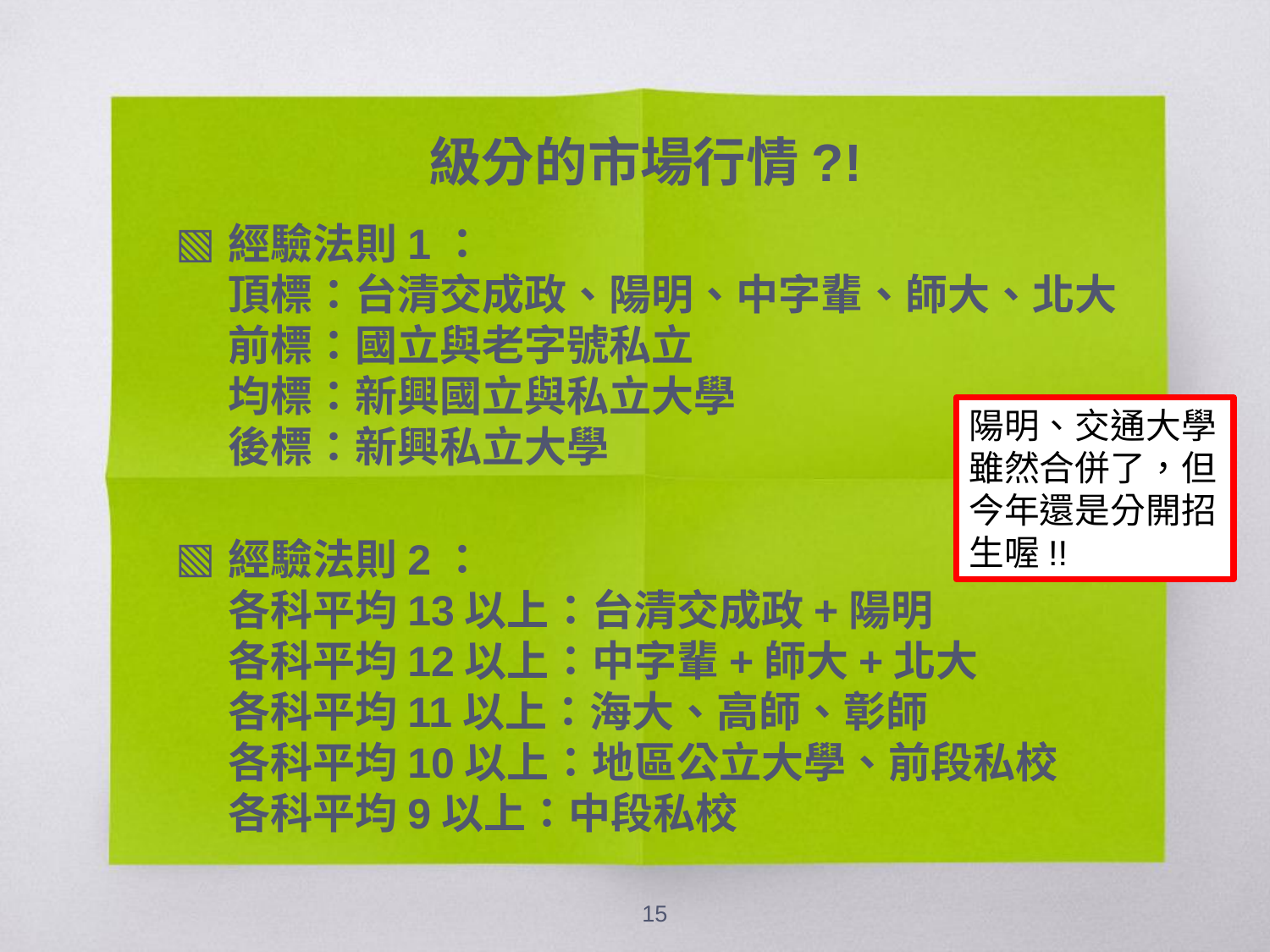

級分的市場行情?!
經驗法則1：
頂標：台清交成政、陽明、中字輩、師大、北大
前標：國立與老字號私立
均標：新興國立與私立大學
後標：新興私立大學

經驗法則2：
各科平均13以上：台清交成政+陽明
各科平均12以上：中字輩+師大+北大
各科平均11以上：海大、高師、彰師
各科平均10以上：地區公立大學、前段私校     各科平均9以上：中段私校

陽明、交通大學雖然合併了，但今年還是分開招生喔!!
15